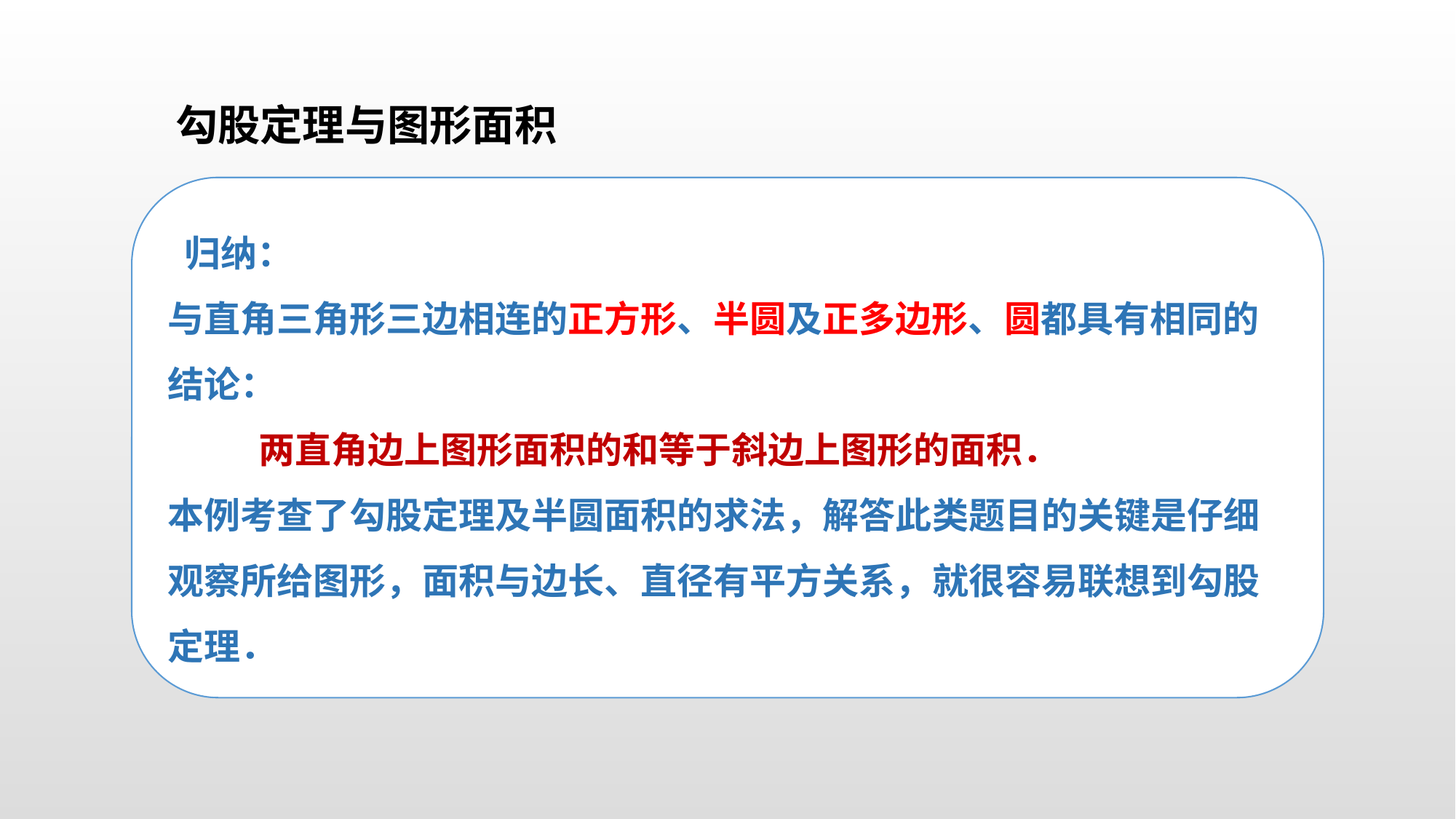

勾股定理与图形面积
 归纳：
与直角三角形三边相连的正方形、半圆及正多边形、圆都具有相同的结论：
          两直角边上图形面积的和等于斜边上图形的面积．
本例考查了勾股定理及半圆面积的求法，解答此类题目的关键是仔细观察所给图形，面积与边长、直径有平方关系，就很容易联想到勾股定理．